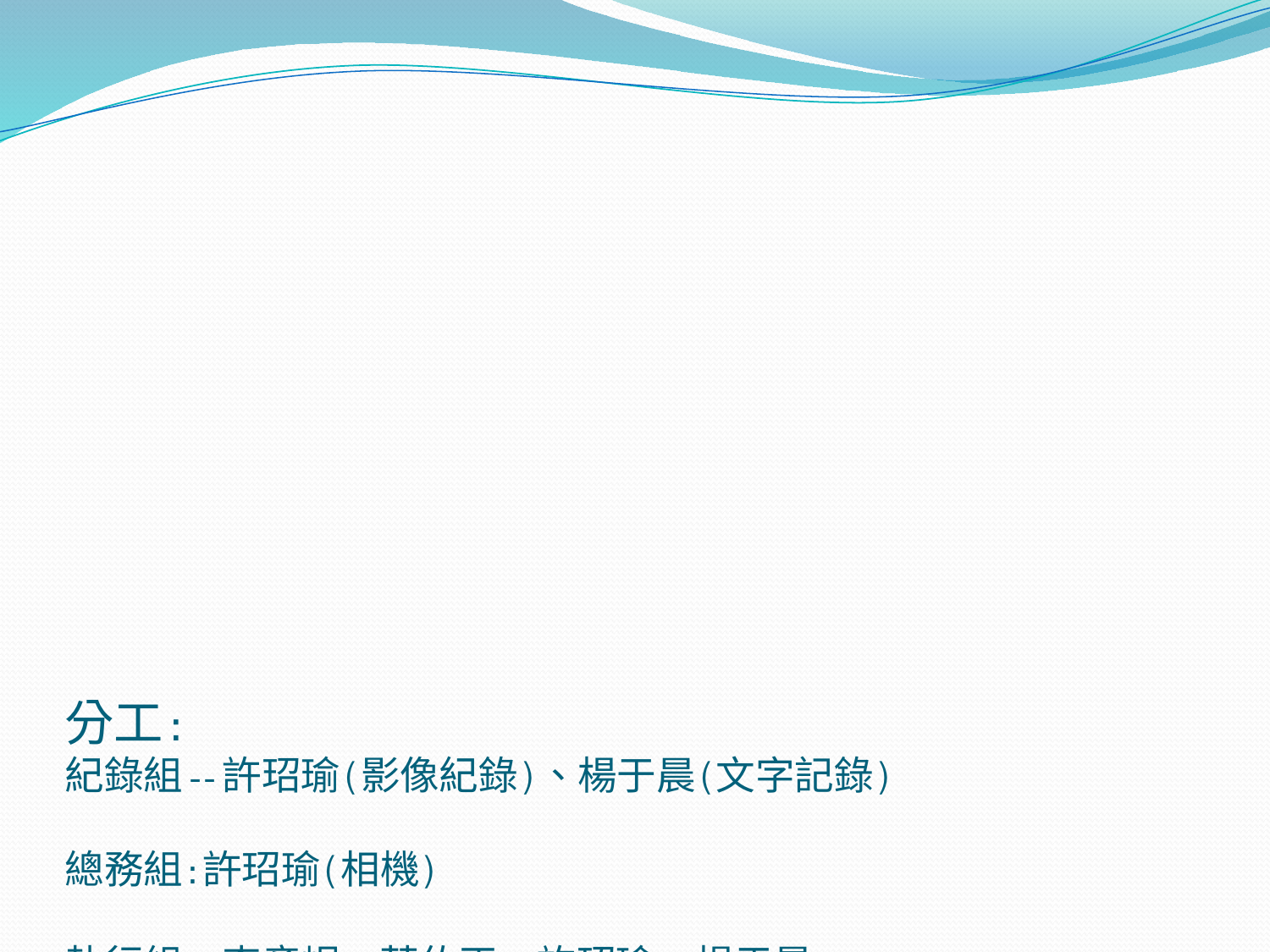

# 分工: 紀錄組--許玿瑜(影像紀錄)、楊于晨(文字記錄) 總務組:許玿瑜(相機) 執行組--李彥岷、莊佑正、許玿瑜、楊于晨 後製組--許玿瑜(影片)、楊于晨(書面)